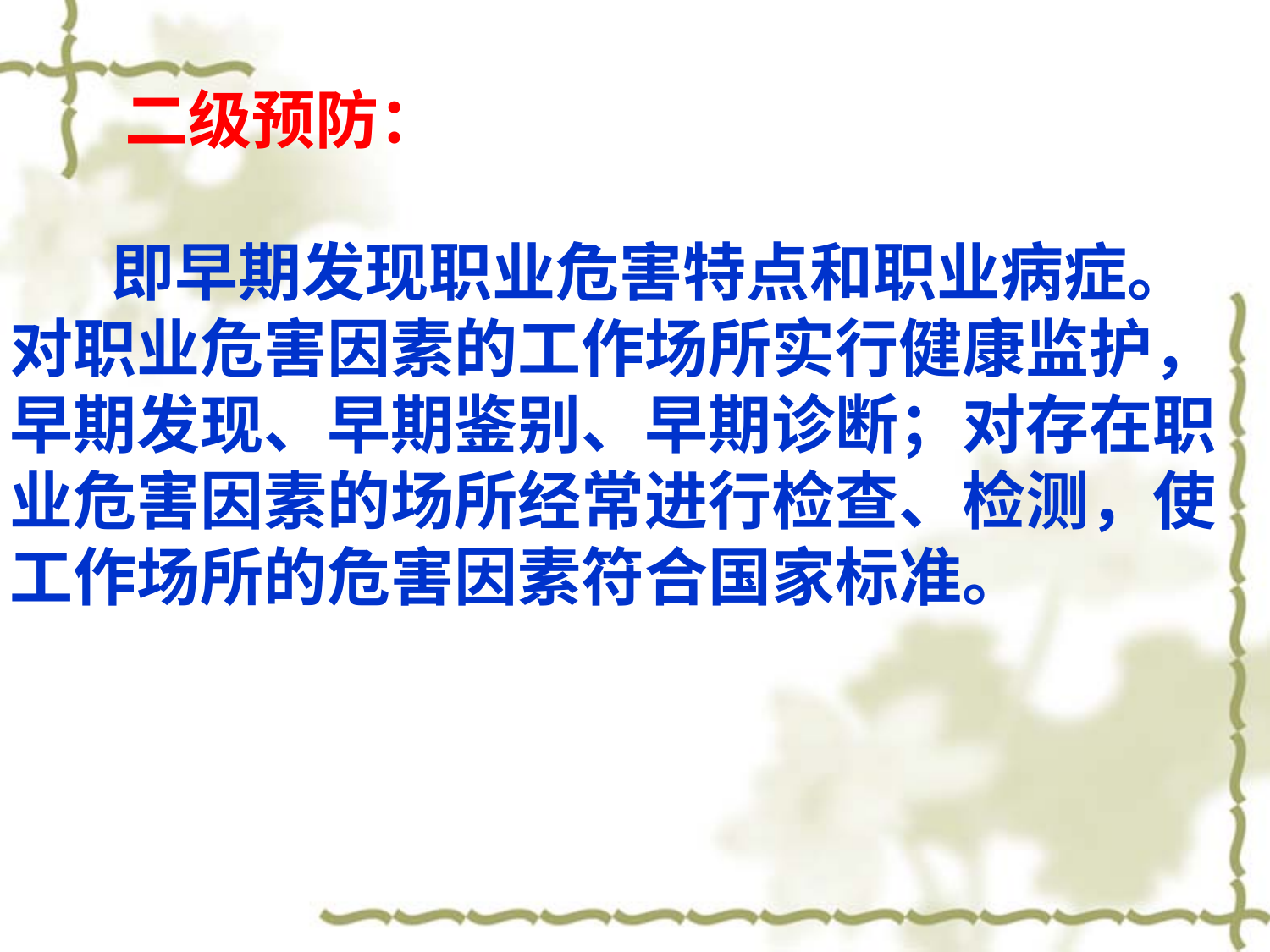

二级预防：

      即早期发现职业危害特点和职业病症。对职业危害因素的工作场所实行健康监护，早期发现、早期鉴别、早期诊断；对存在职业危害因素的场所经常进行检查、检测，使工作场所的危害因素符合国家标准。

74